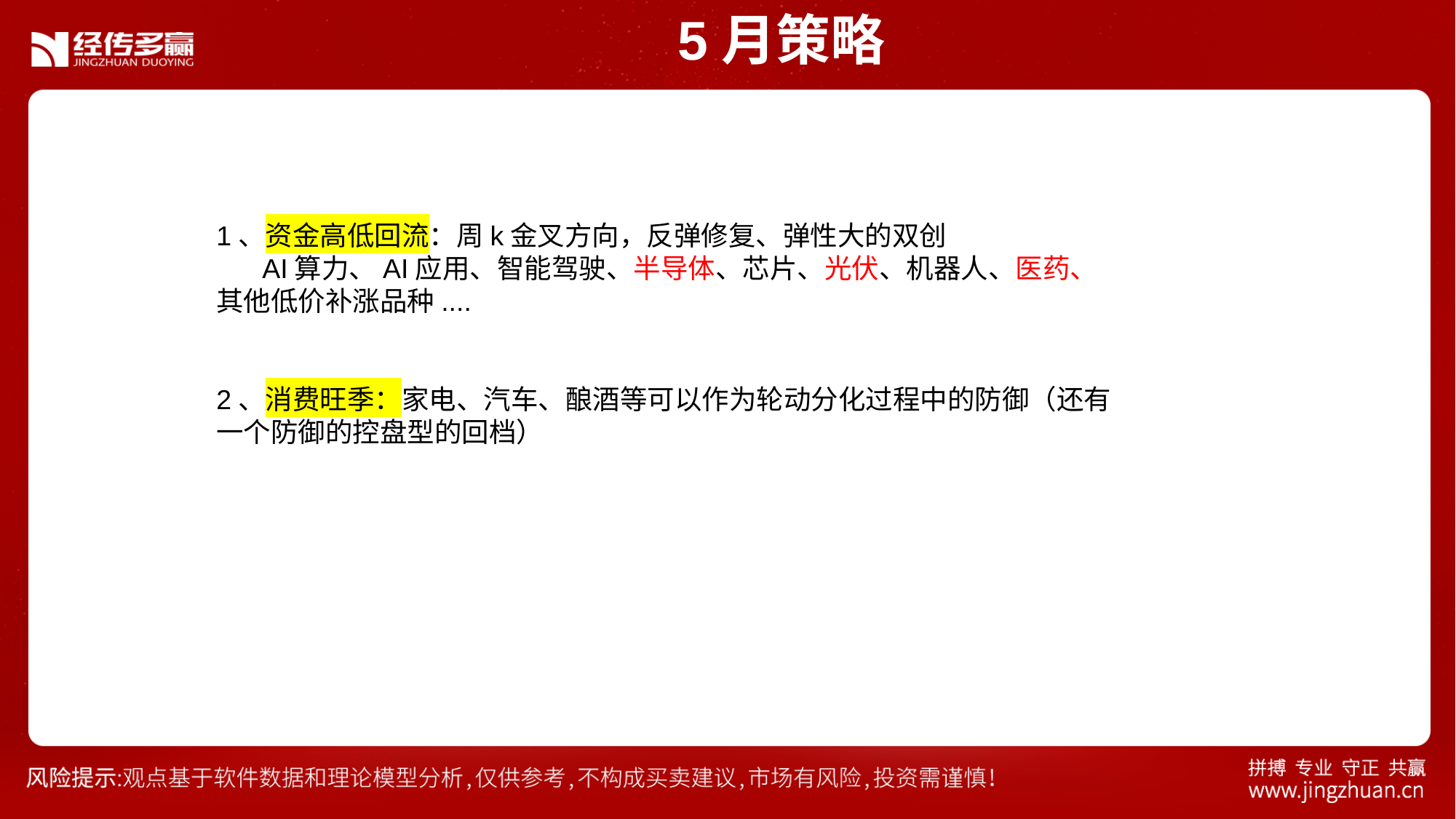

5月策略

1、资金高低回流：周k金叉方向，反弹修复、弹性大的双创
      AI算力、AI应用、智能驾驶、半导体、芯片、光伏、机器人、医药、其他低价补涨品种....

2、消费旺季：家电、汽车、酿酒等可以作为轮动分化过程中的防御（还有一个防御的控盘型的回档）